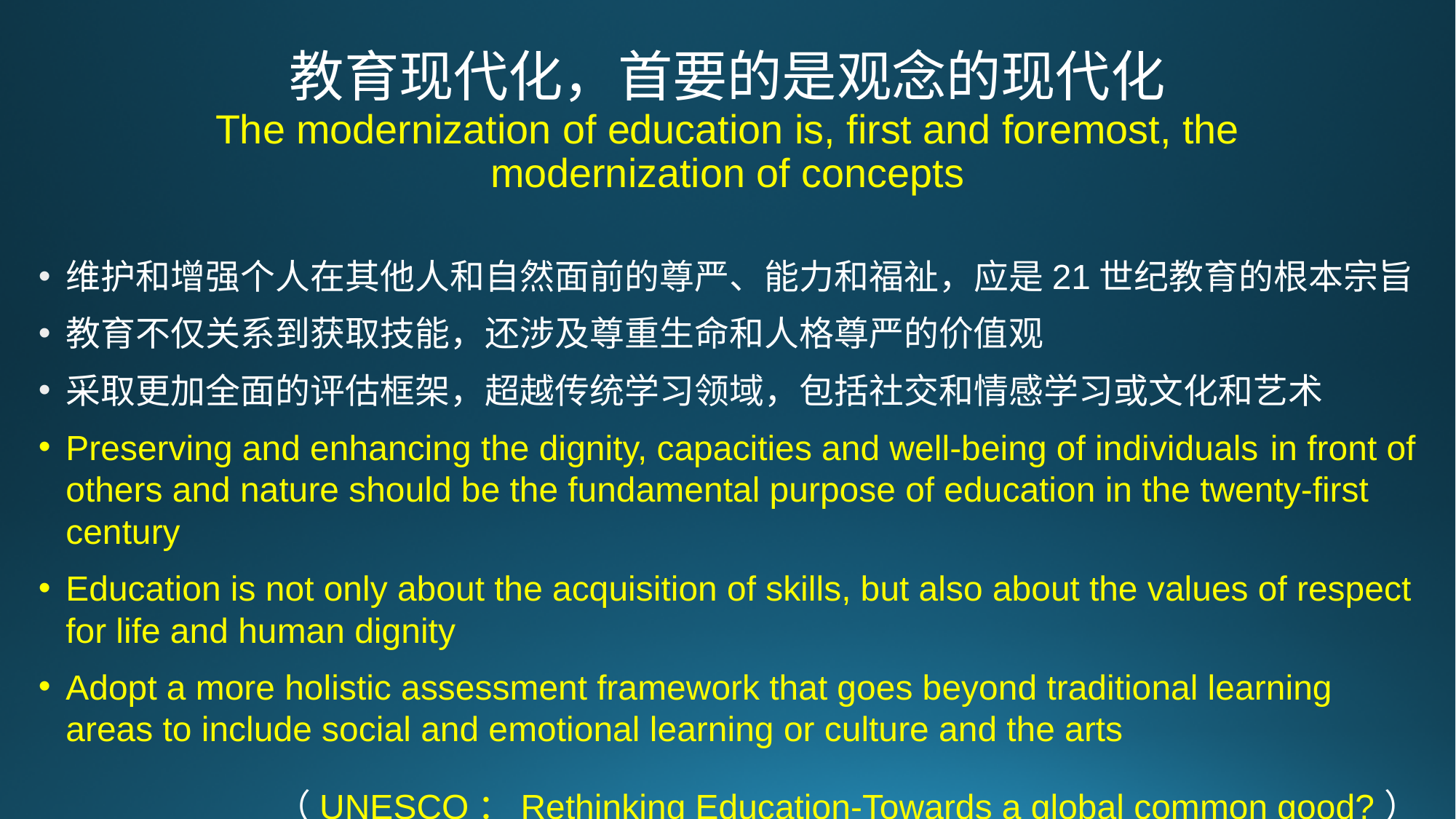

# 教育现代化，首要的是观念的现代化 The modernization of education is, first and foremost, the modernization of concepts
维护和增强个人在其他人和自然面前的尊严、能力和福祉，应是21世纪教育的根本宗旨
教育不仅关系到获取技能，还涉及尊重生命和人格尊严的价值观
采取更加全面的评估框架，超越传统学习领域，包括社交和情感学习或文化和艺术
Preserving and enhancing the dignity, capacities and well-being of individuals in front of others and nature should be the fundamental purpose of education in the twenty-first century
Education is not only about the acquisition of skills, but also about the values of respect for life and human dignity
Adopt a more holistic assessment framework that goes beyond traditional learning areas to include social and emotional learning or culture and the arts
（UNESCO：Rethinking Education-Towards a global common good?）